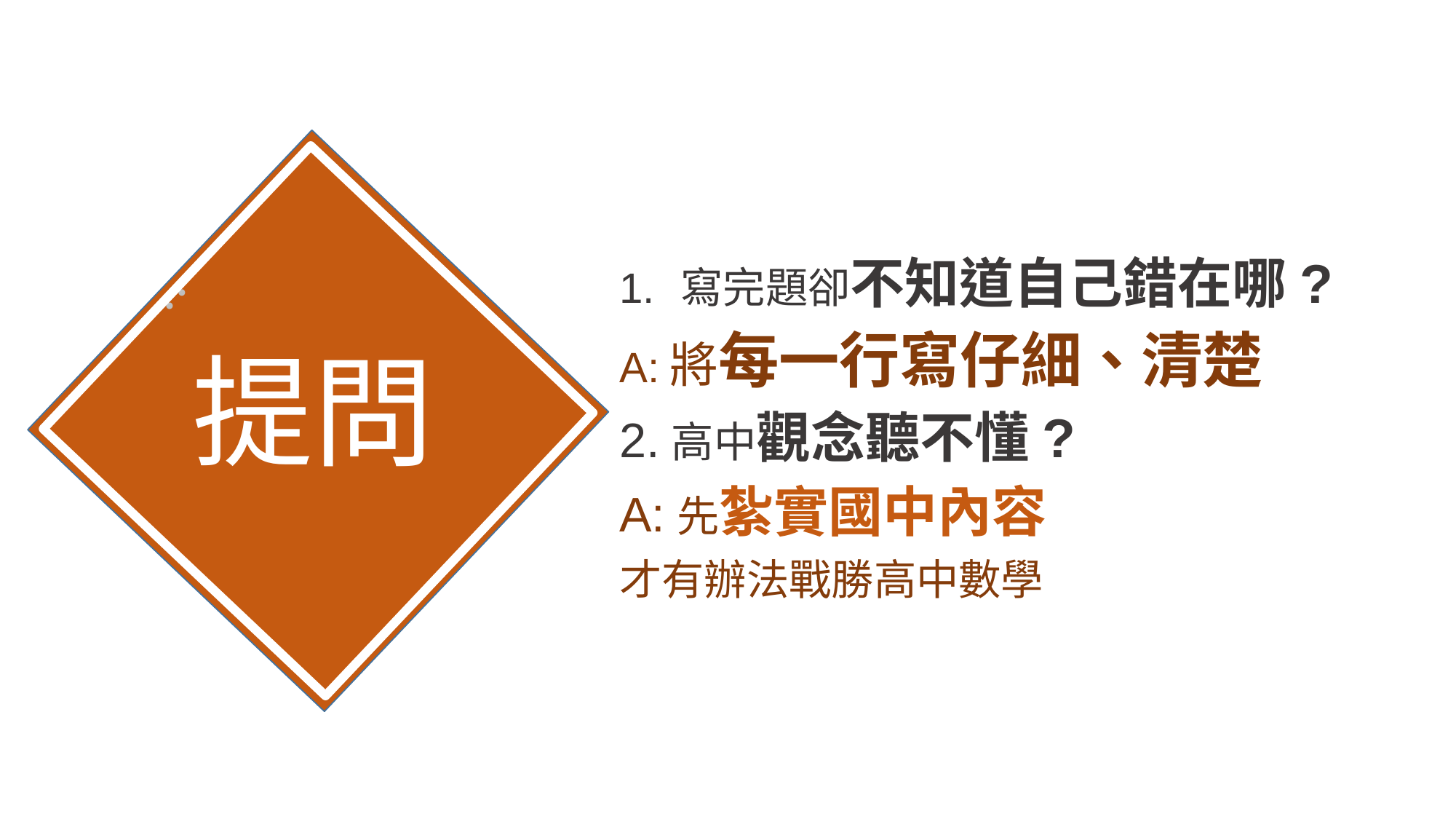

:

寫完題卻不知道自己錯在哪?
A:將每一行寫仔細、清楚
2.高中觀念聽不懂?
A:先紮實國中內容
才有辦法戰勝高中數學
# 提問